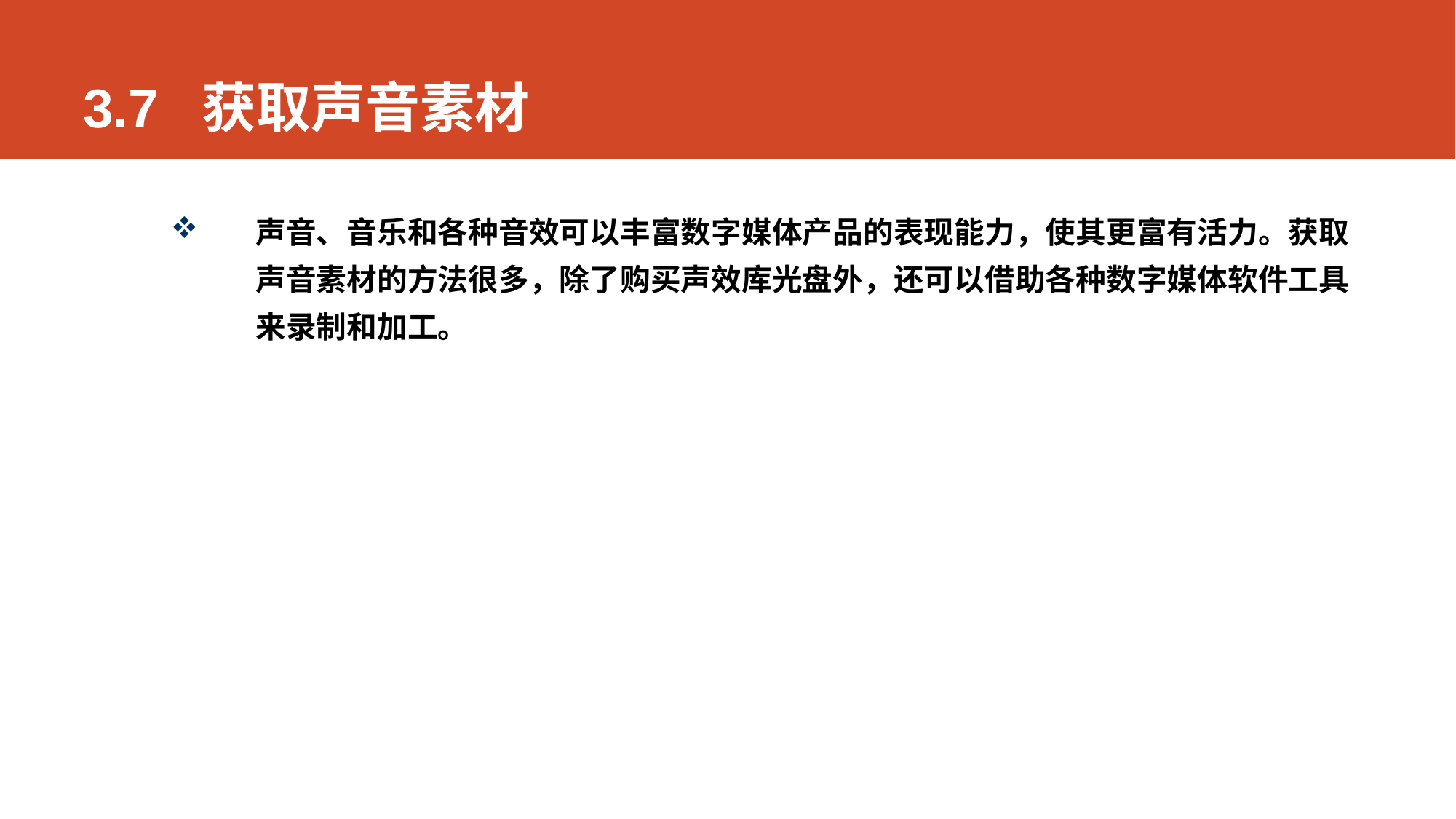

# 3.7  获取声音素材
声音、音乐和各种音效可以丰富数字媒体产品的表现能力，使其更富有活力。获取声音素材的方法很多，除了购买声效库光盘外，还可以借助各种数字媒体软件工具来录制和加工。